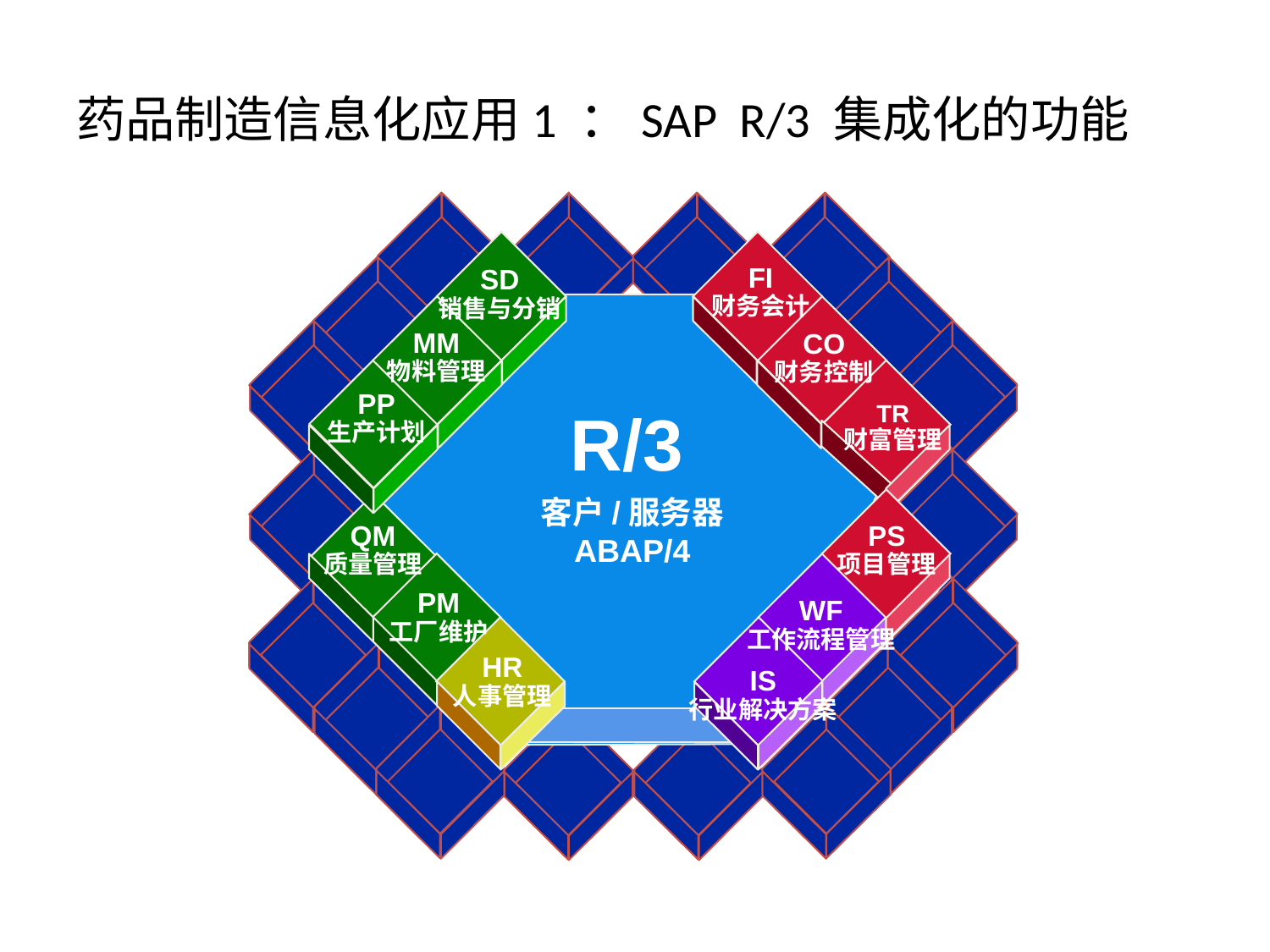

# 药品制造信息化应用1 ：SAP  R/3 集成化的功能

FI
财务会计
SD
销售与分销

MM
物料管理
CO
财务控制

PP
生产计划
R/3
TR
财富管理

客户/服务器
ABAP/4

QM
质量管理
PS
项目管理

PM
工厂维护
WF
工作流程管理

HR
人事管理
IS
行业解决方案